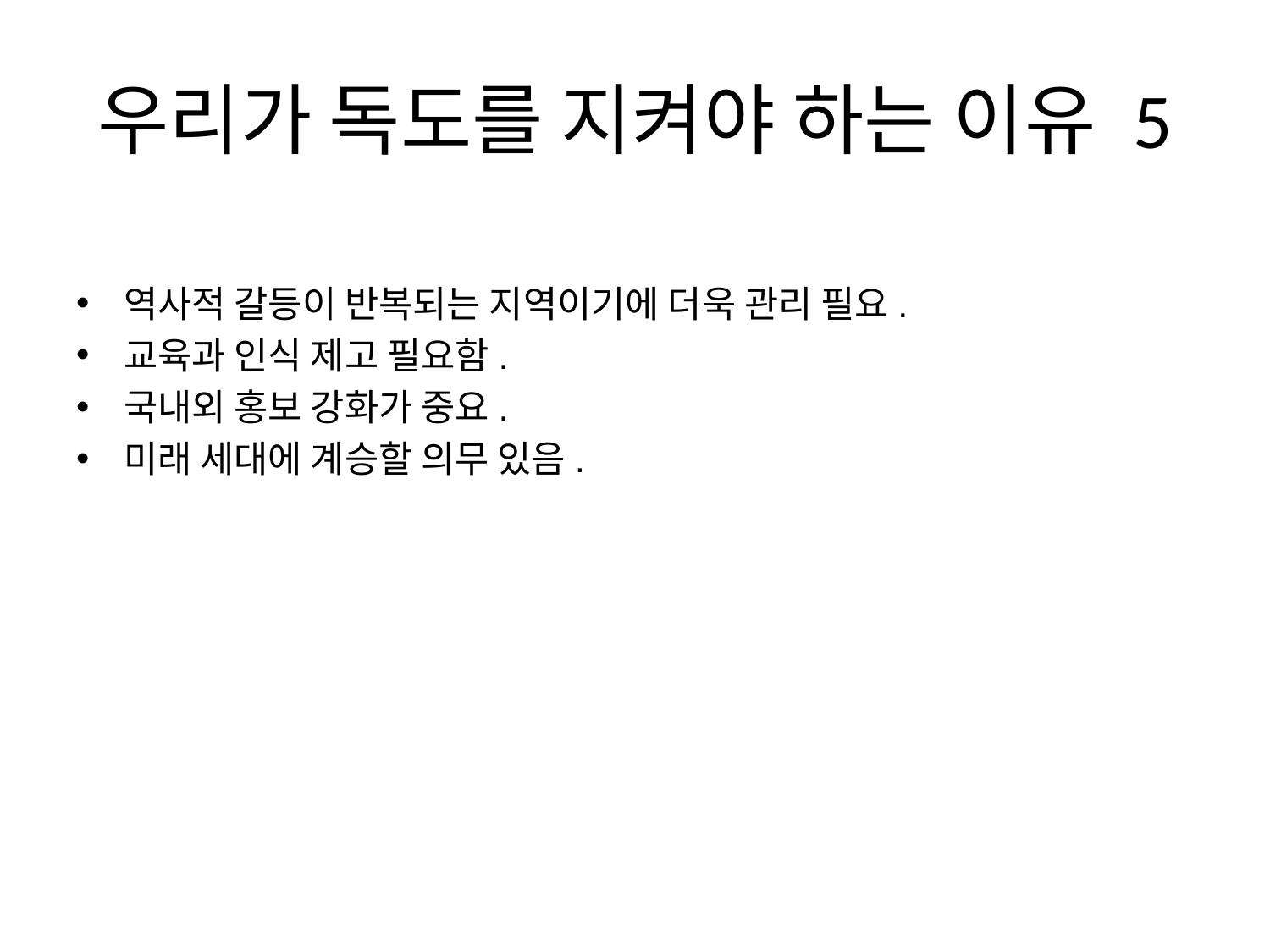

# 우리가 독도를 지켜야 하는 이유 5

역사적 갈등이 반복되는 지역이기에 더욱 관리 필요.
교육과 인식 제고 필요함.
국내외 홍보 강화가 중요.
미래 세대에 계승할 의무 있음.